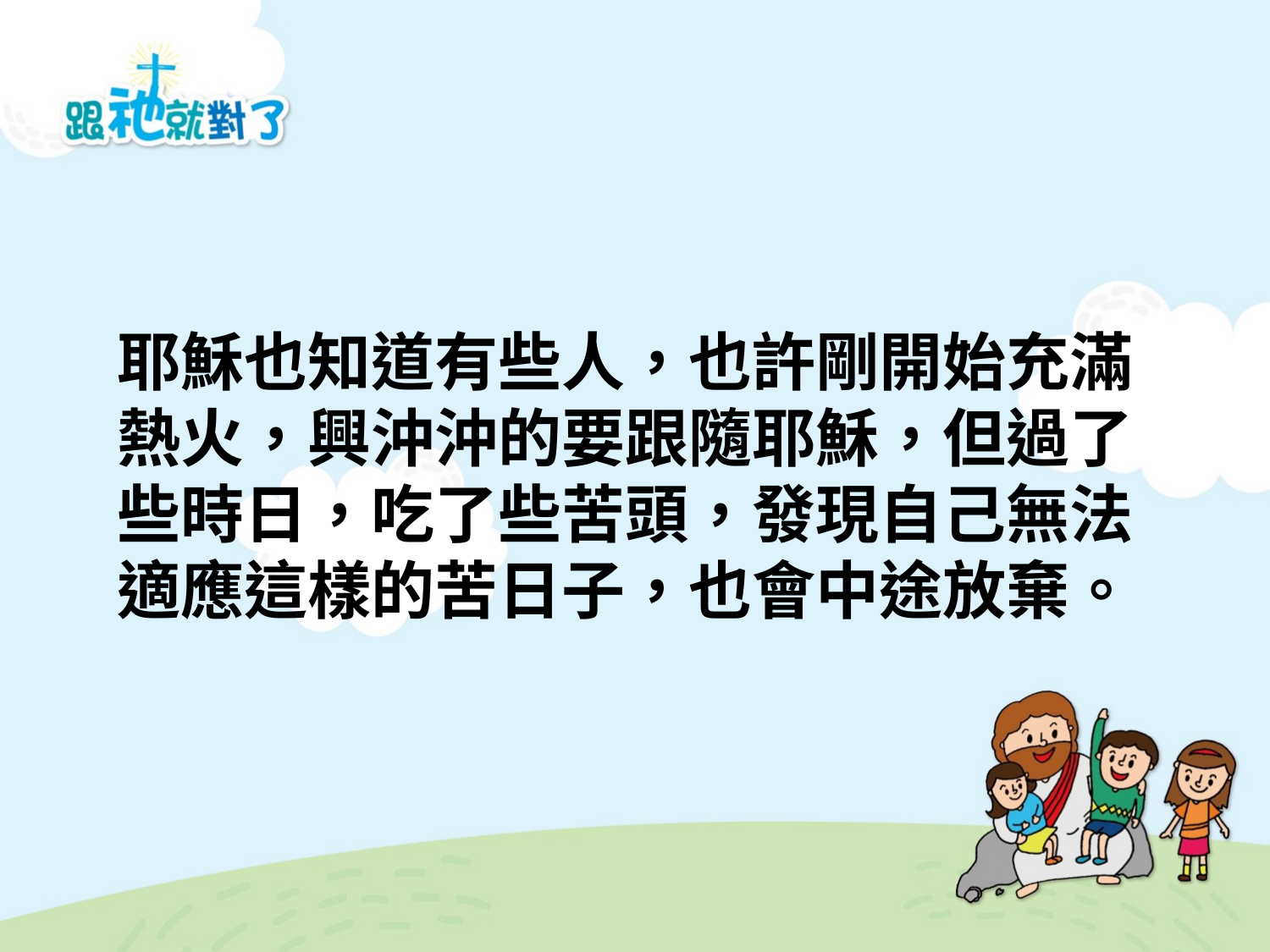

耶穌也知道有些人，也許剛開始充滿熱火，興沖沖的要跟隨耶穌，但過了些時日，吃了些苦頭，發現自己無法適應這樣的苦日子，也會中途放棄。